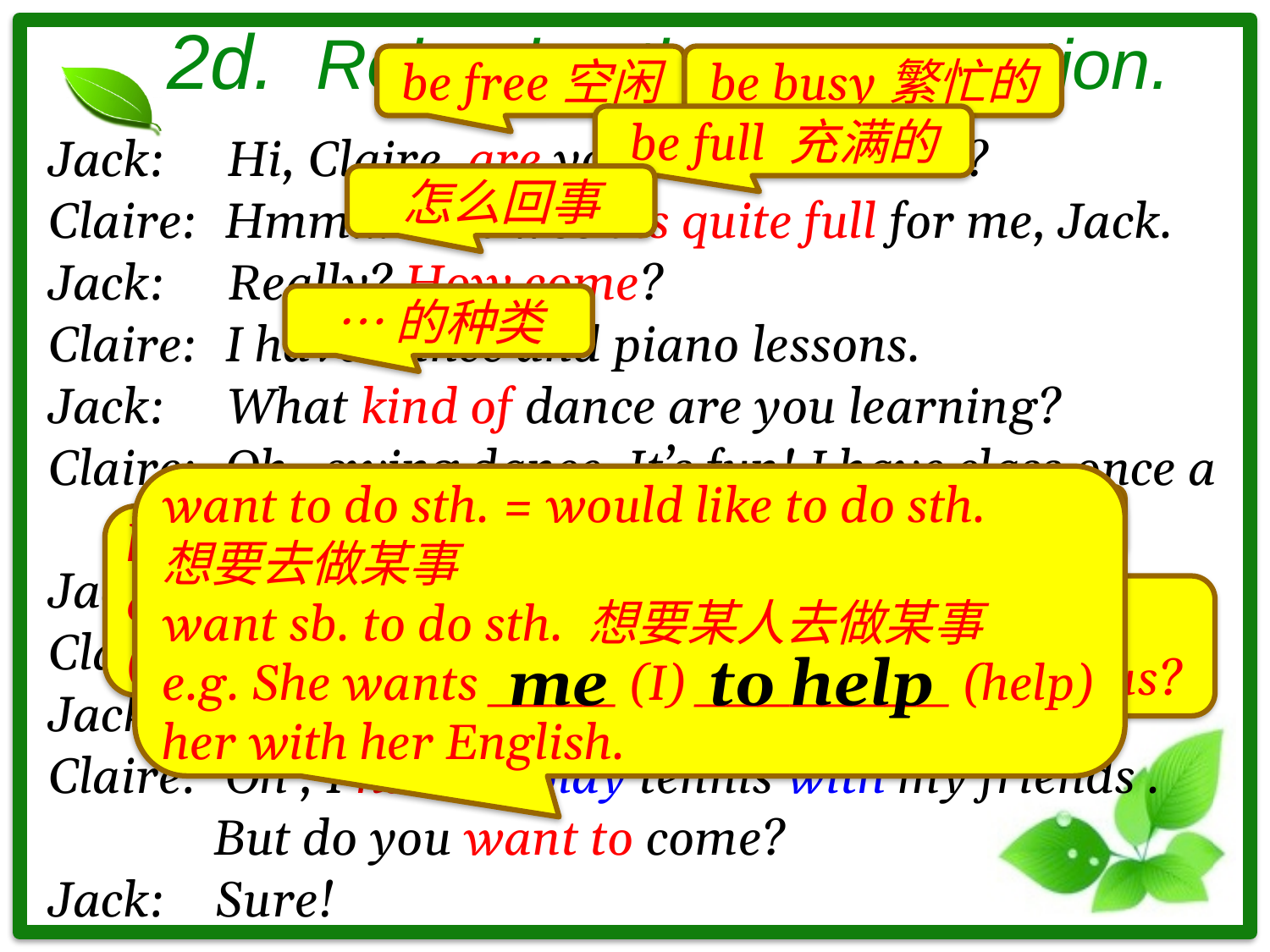

# 2d.  Role-play the conversation.
be free空闲
be busy繁忙的
be full 充满的
Jack:     Hi, Claire, are you free next week?
Claire:  Hmm… next week is quite full for me, Jack.
Jack:     Really? How come?
Claire:  I have dance and piano lessons.
Jack:     What kind of dance are you learning?
Claire:  Oh , swing dance. It’s fun! I have class once a
               week, every Monday.
Jack:     How often do you have piano lessons?
Claire:  Twice a week , on Wednesday and Friday.
Jack:     Well , how about Tuesday?
Claire:  Oh , I have to play tennis with my friends .
              But do you want to come?
Jack:    Sure!
怎么回事
…的种类
want to do sth. = would like to do sth.
想要去做某事
want sb. to do sth. 想要某人去做某事
e.g. She wants ____ (I) ________ (help) her with her English.
have+学科
钢琴课
have to +动词原形
e.g. I’m sorry, I can’t.   have to _____ (do) my homework.
在星期前用on
do
play with sb 和…一起玩耍
e.g. Can you play _____ (with, and) us?
with
me
to help